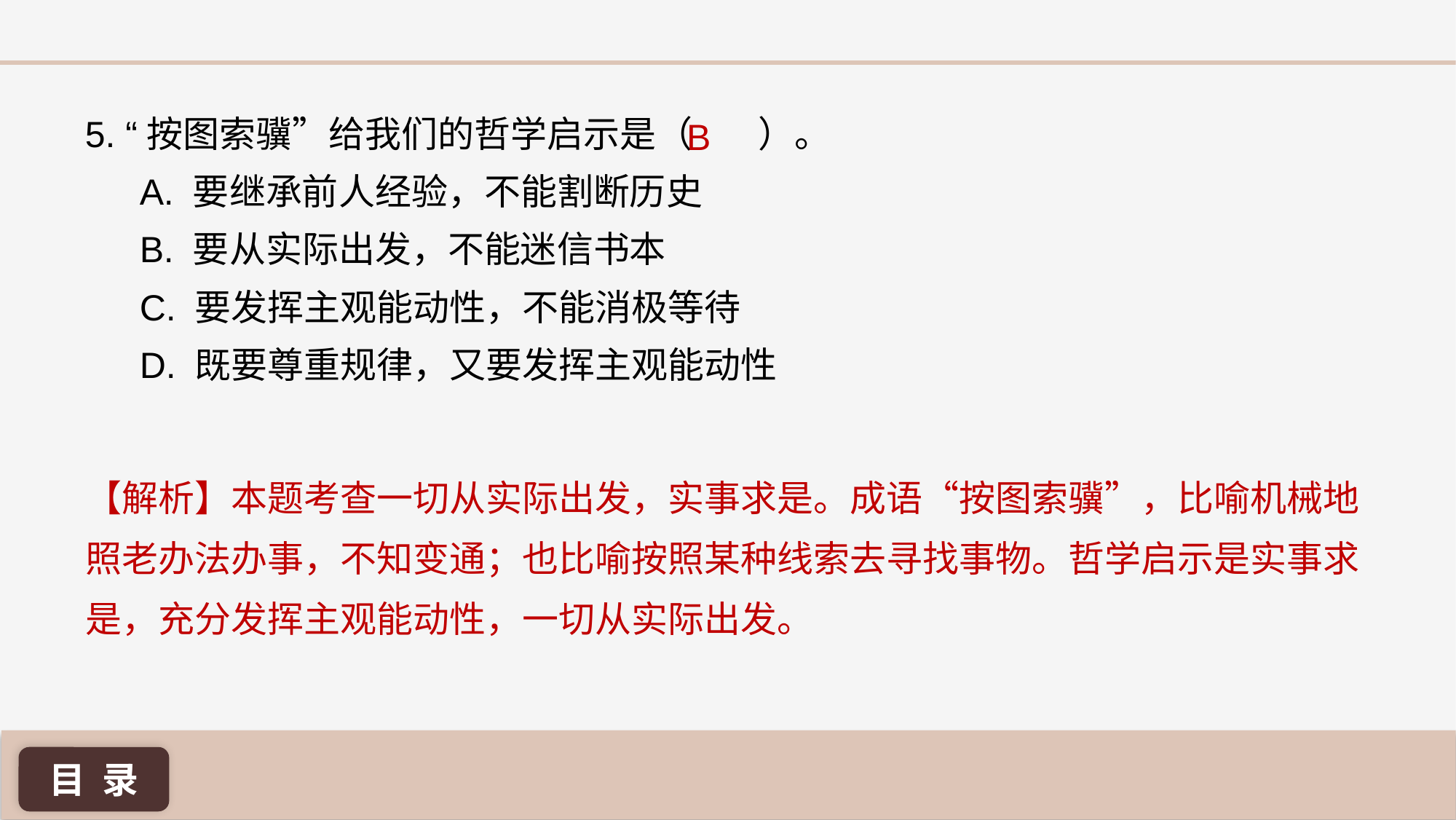

B
5. “按图索骥”给我们的哲学启示是（        ）。
A. 要继承前人经验，不能割断历史
B. 要从实际出发，不能迷信书本
C. 要发挥主观能动性，不能消极等待
D. 既要尊重规律，又要发挥主观能动性
【解析】本题考查一切从实际出发，实事求是。成语“按图索骥”，比喻机械地照老办法办事，不知变通；也比喻按照某种线索去寻找事物。哲学启示是实事求是，充分发挥主观能动性，一切从实际出发。